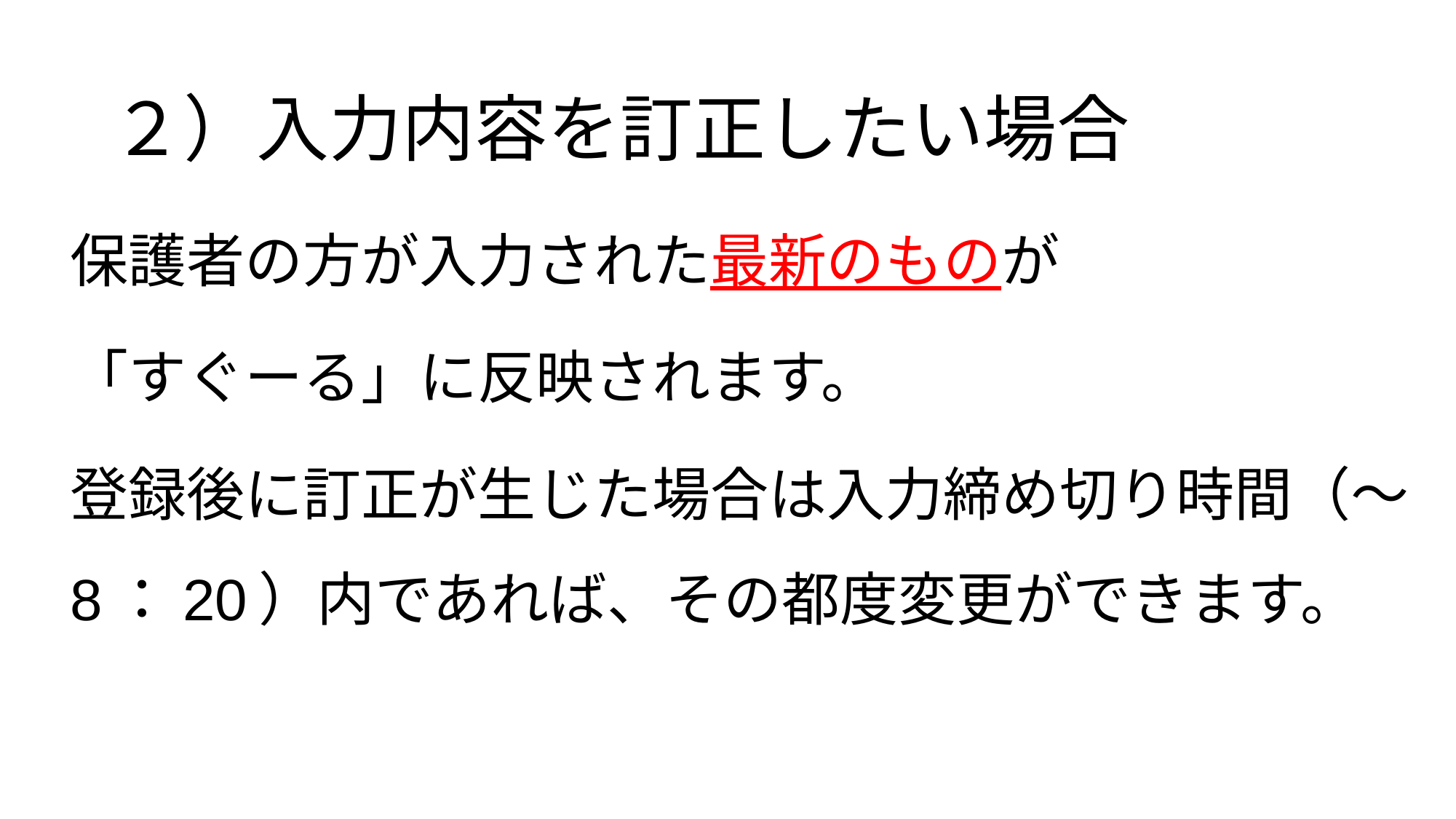

# ２）入力内容を訂正したい場合
保護者の方が入力された最新のものが
「すぐーる」に反映されます。
登録後に訂正が生じた場合は入力締め切り時間（～8：20）内であれば、その都度変更ができます。